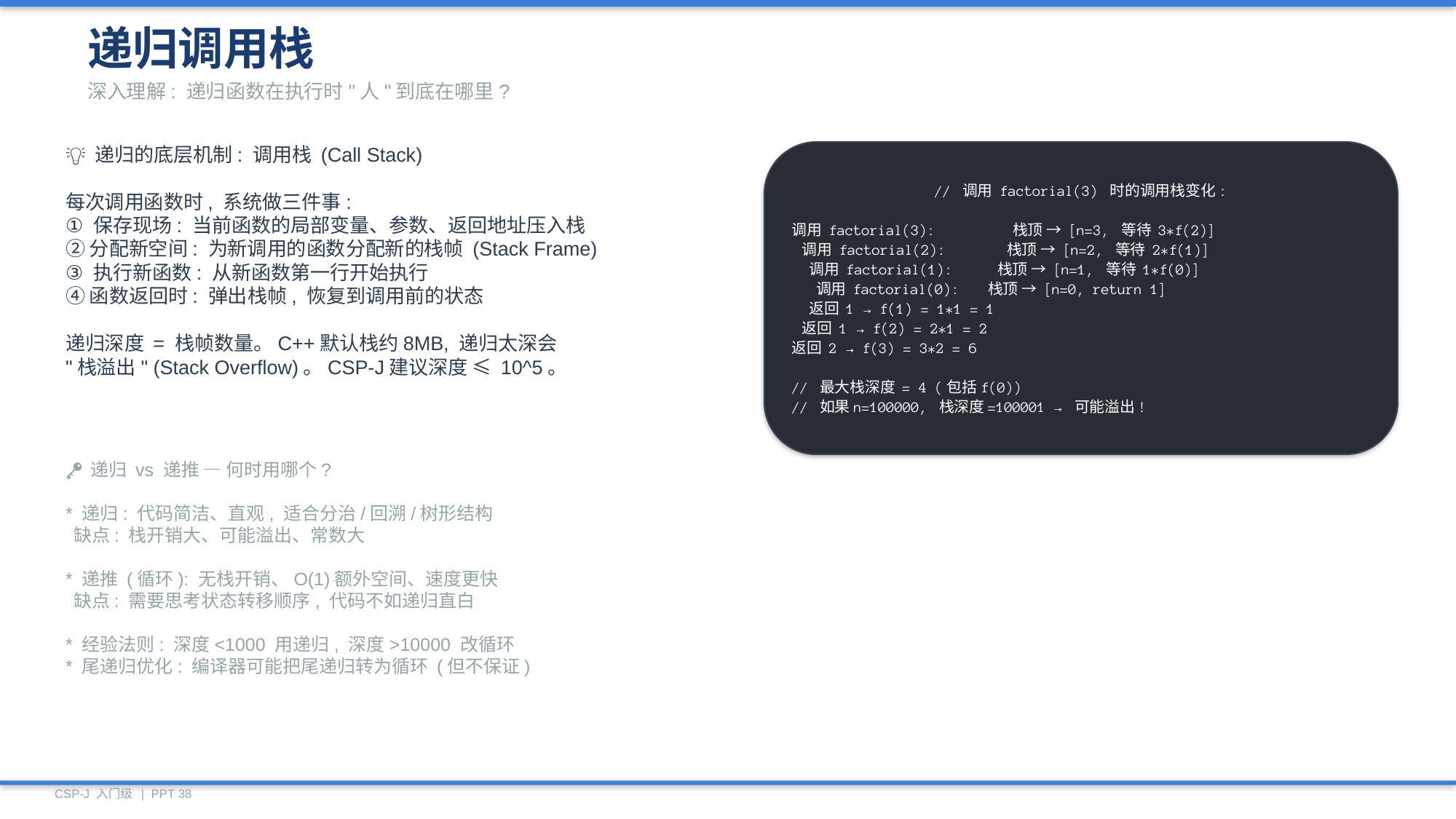

递归调用栈
深入理解: 递归函数在执行时"人"到底在哪里?
💡 递归的底层机制: 调用栈 (Call Stack)
每次调用函数时, 系统做三件事:
① 保存现场: 当前函数的局部变量、参数、返回地址压入栈
② 分配新空间: 为新调用的函数分配新的栈帧 (Stack Frame)
③ 执行新函数: 从新函数第一行开始执行
④ 函数返回时: 弹出栈帧, 恢复到调用前的状态
递归深度 = 栈帧数量。C++默认栈约8MB, 递归太深会
"栈溢出" (Stack Overflow)。CSP-J建议深度 ≤ 10^5。
// 调用 factorial(3) 时的调用栈变化:

调用 factorial(3):         栈顶 → [n=3, 等待 3*f(2)]
  调用 factorial(2):       栈顶 → [n=2, 等待 2*f(1)]
    调用 factorial(1):     栈顶 → [n=1, 等待 1*f(0)]
      调用 factorial(0):   栈顶 → [n=0, return 1]
    返回 1 → f(1) = 1*1 = 1
  返回 1 → f(2) = 2*1 = 2
返回 2 → f(3) = 3*2 = 6

// 最大栈深度 = 4 (包括f(0))
// 如果n=100000, 栈深度=100001 → 可能溢出!
🔑 递归 vs 递推 — 何时用哪个?
* 递归: 代码简洁、直观, 适合分治/回溯/树形结构
  缺点: 栈开销大、可能溢出、常数大
* 递推 (循环): 无栈开销、O(1)额外空间、速度更快
  缺点: 需要思考状态转移顺序, 代码不如递归直白
* 经验法则: 深度<1000 用递归, 深度>10000 改循环
* 尾递归优化: 编译器可能把尾递归转为循环 (但不保证)

CSP-J 入门级  |  PPT 38